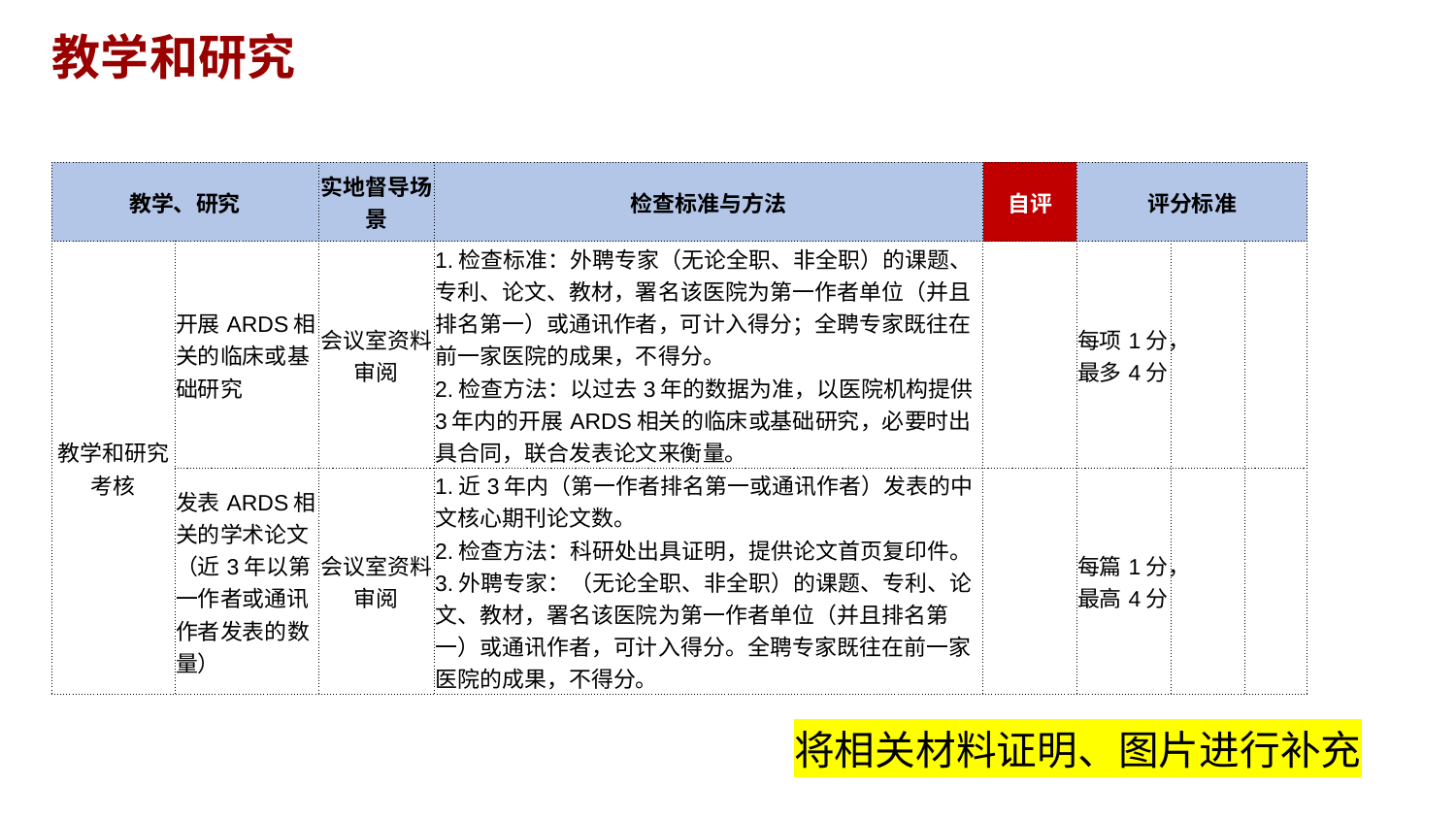

教学和研究
| 教学、研究 |  | 实地督导场景 | 检查标准与方法 | 自评 | 评分标准 |  |  |
| --- | --- | --- | --- | --- | --- | --- | --- |
| 教学和研究考核 | 开展ARDS相关的临床或基础研究 | 会议室资料审阅 | 1.检查标准：外聘专家（无论全职、非全职）的课题、专利、论文、教材，署名该医院为第一作者单位（并且排名第一）或通讯作者，可计入得分；全聘专家既往在前一家医院的成果，不得分。 2.检查方法：以过去3年的数据为准，以医院机构提供3年内的开展ARDS相关的临床或基础研究，必要时出具合同，联合发表论文来衡量。 |  | 每项1分，最多4分 |  |  |
|  | 发表ARDS相关的学术论文（近3年以第一作者或通讯作者发表的数量） | 会议室资料审阅 | 1.近3年内（第一作者排名第一或通讯作者）发表的中文核心期刊论文数。 2.检查方法：科研处出具证明，提供论文首页复印件。 3.外聘专家：（无论全职、非全职）的课题、专利、论文、教材，署名该医院为第一作者单位（并且排名第一）或通讯作者，可计入得分。全聘专家既往在前一家医院的成果，不得分。 |  | 每篇1分，最高4分 |  |  |
将相关材料证明、图片进行补充